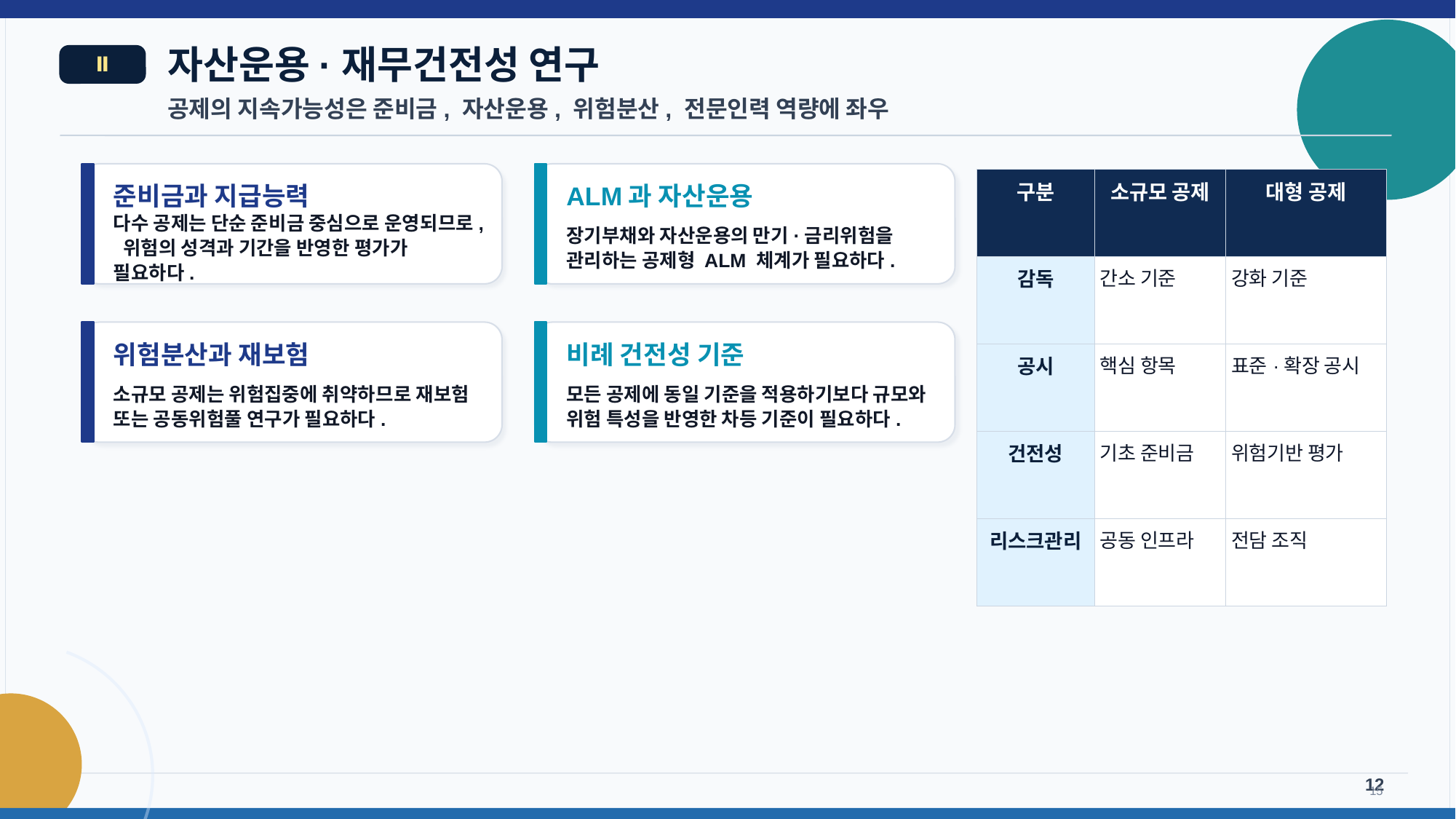

자산운용·재무건전성 연구

Ⅱ
공제의 지속가능성은 준비금, 자산운용, 위험분산, 전문인력 역량에 좌우

| 구분 | 소규모 공제 | 대형 공제 |
| --- | --- | --- |
| 감독 | 간소 기준 | 강화 기준 |
| 공시 | 핵심 항목 | 표준·확장 공시 |
| 건전성 | 기초 준비금 | 위험기반 평가 |
| 리스크관리 | 공동 인프라 | 전담 조직 |
준비금과 지급능력
ALM과 자산운용
다수 공제는 단순 준비금 중심으로 운영되므로, 위험의 성격과 기간을 반영한 평가가 필요하다.
장기부채와 자산운용의 만기·금리위험을 관리하는 공제형 ALM 체계가 필요하다.

위험분산과 재보험
비례 건전성 기준
소규모 공제는 위험집중에 취약하므로 재보험 또는 공동위험풀 연구가 필요하다.
모든 공제에 동일 기준을 적용하기보다 규모와 위험 특성을 반영한 차등 기준이 필요하다.

12
15